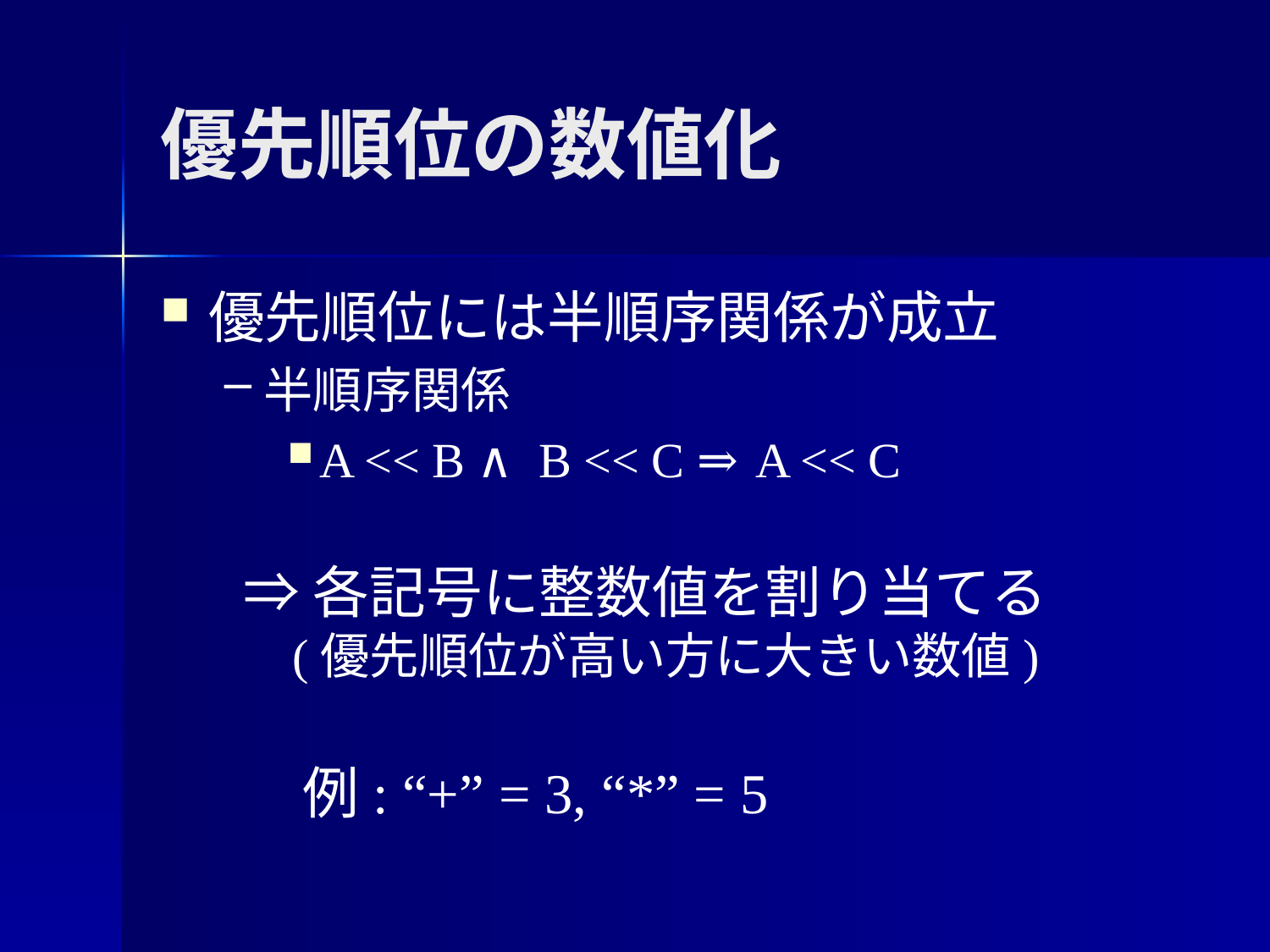

# 優先順位の数値化
優先順位には半順序関係が成立
半順序関係
A << B ∧ B << C ⇒ A << C
⇒各記号に整数値を割り当てる
    (優先順位が高い方に大きい数値)
例: “+” = 3, “*” = 5